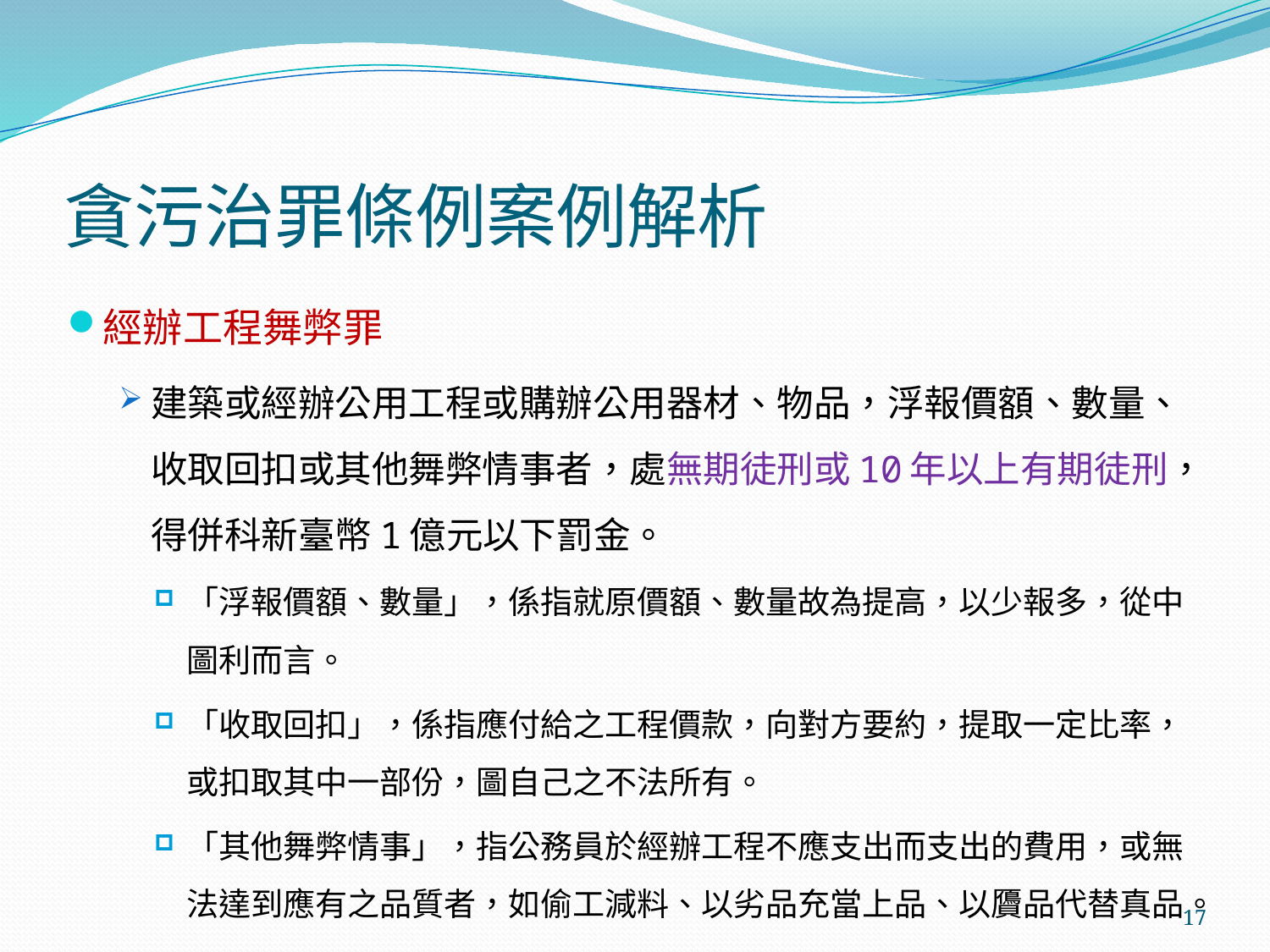

# 貪污治罪條例案例解析
經辦工程舞弊罪
建築或經辦公用工程或購辦公用器材、物品，浮報價額、數量、收取回扣或其他舞弊情事者，處無期徒刑或10年以上有期徒刑，得併科新臺幣1億元以下罰金。
「浮報價額、數量」，係指就原價額、數量故為提高，以少報多，從中圖利而言。
「收取回扣」，係指應付給之工程價款，向對方要約，提取一定比率，或扣取其中一部份，圖自己之不法所有。
「其他舞弊情事」，指公務員於經辦工程不應支出而支出的費用，或無法達到應有之品質者，如偷工減料、以劣品充當上品、以贗品代替真品。

17